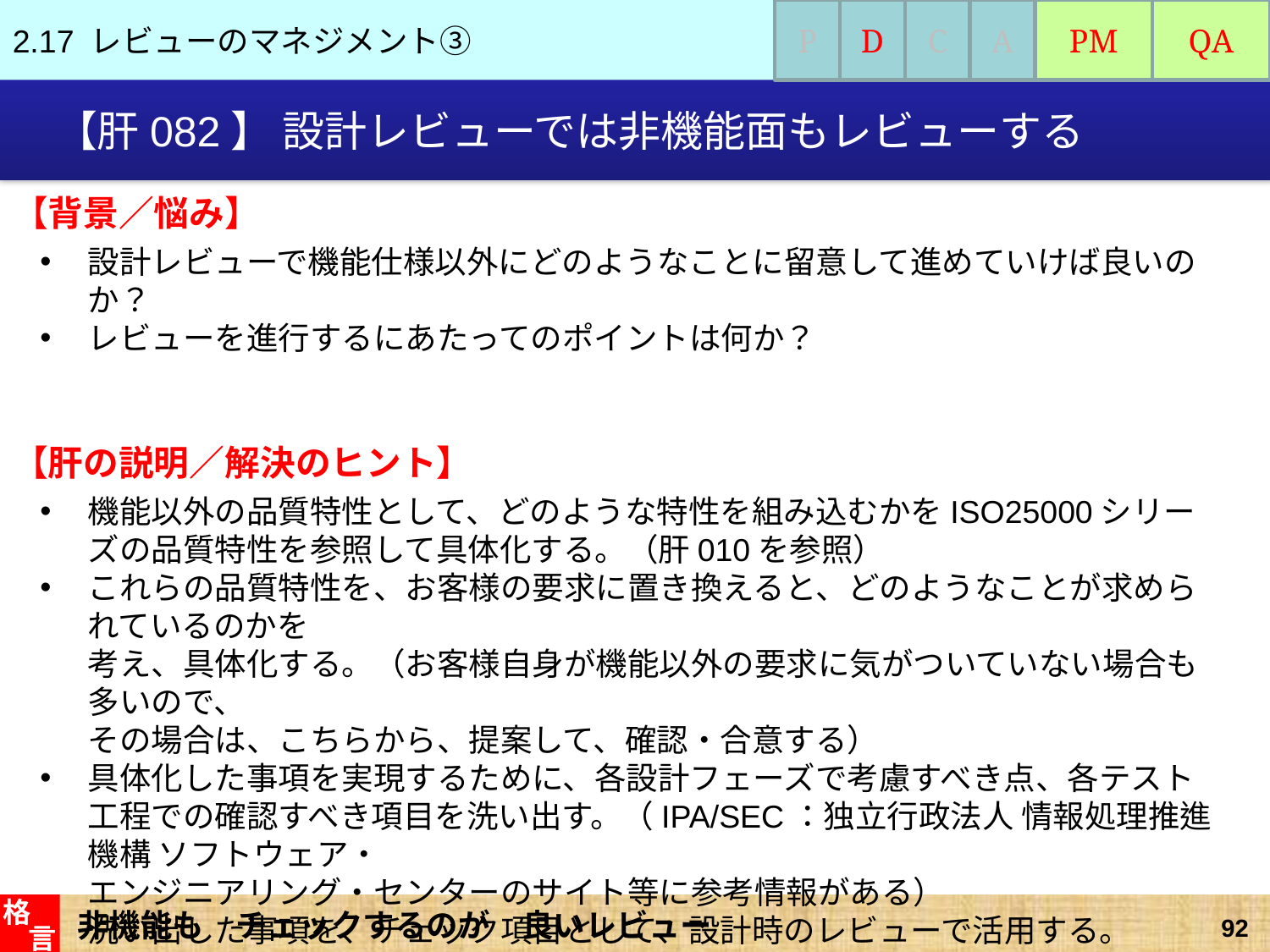

2.17 レビューのマネジメント③
P
D
C
A
PM
QA
# 【肝082】 設計レビューでは非機能面もレビューする
【背景／悩み】
設計レビューで機能仕様以外にどのようなことに留意して進めていけば良いのか？
レビューを進行するにあたってのポイントは何か？
【肝の説明／解決のヒント】
機能以外の品質特性として、どのような特性を組み込むかをISO25000シリーズの品質特性を参照して具体化する。（肝010を参照）
これらの品質特性を、お客様の要求に置き換えると、どのようなことが求められているのかを
考え、具体化する。（お客様自身が機能以外の要求に気がついていない場合も多いので、
その場合は、こちらから、提案して、確認・合意する）
具体化した事項を実現するために、各設計フェーズで考慮すべき点、各テスト工程での確認すべき項目を洗い出す。（IPA/SEC：独立行政法人 情報処理推進機構 ソフトウェア・
エンジニアリング・センターのサイト等に参考情報がある）
洗い出した事項を、チェック項目として、設計時のレビューで活用する。
非機能も　チェックするのが　良いレビュー
格
言
92